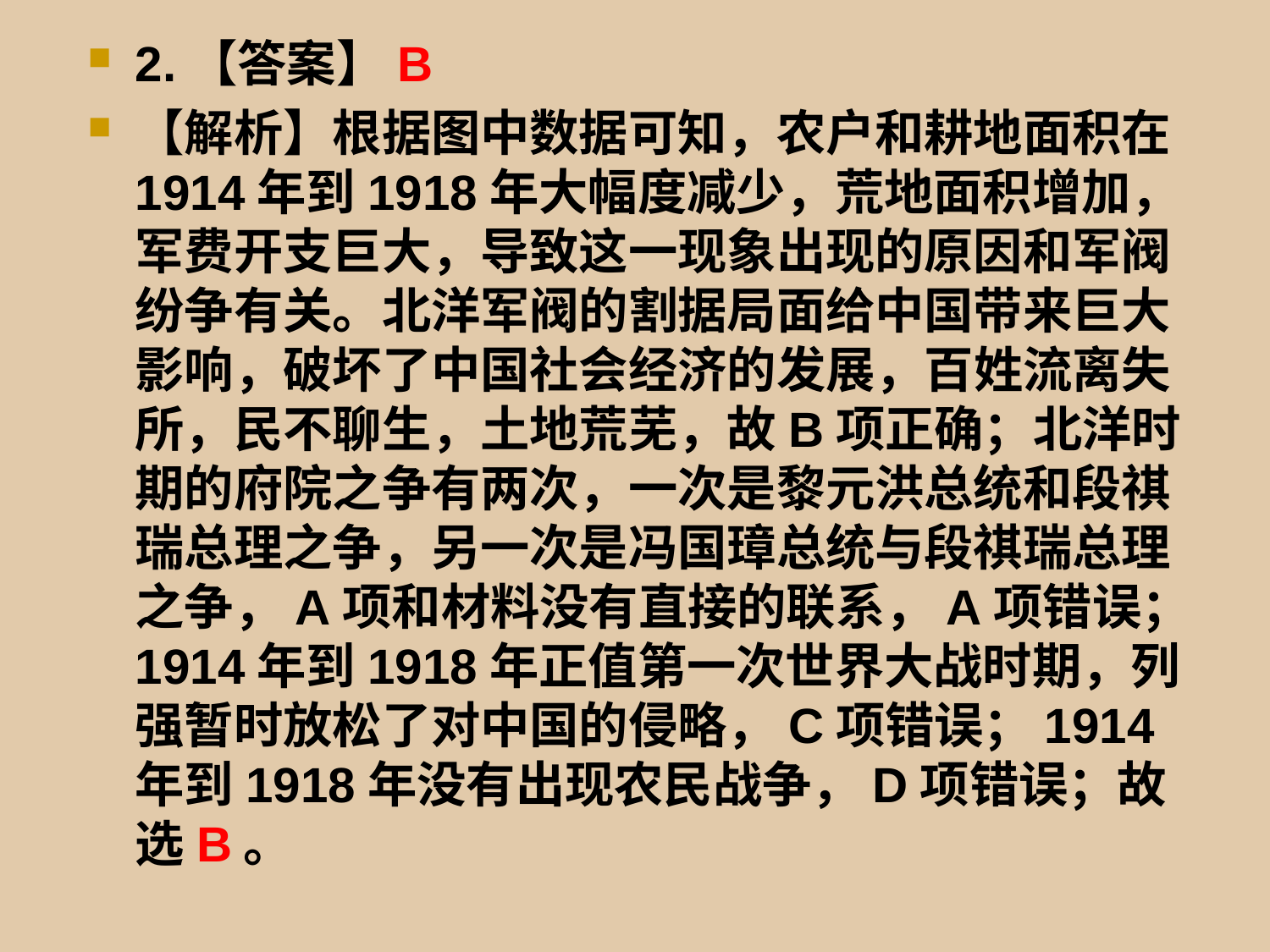

2.【答案】B
【解析】根据图中数据可知，农户和耕地面积在1914年到1918年大幅度减少，荒地面积增加，军费开支巨大，导致这一现象出现的原因和军阀纷争有关。北洋军阀的割据局面给中国带来巨大影响，破坏了中国社会经济的发展，百姓流离失所，民不聊生，土地荒芜，故B项正确；北洋时期的府院之争有两次，一次是黎元洪总统和段祺瑞总理之争，另一次是冯国璋总统与段祺瑞总理之争，A项和材料没有直接的联系，A项错误；1914年到1918年正值第一次世界大战时期，列强暂时放松了对中国的侵略，C项错误；1914年到1918年没有出现农民战争，D项错误；故选B。
#